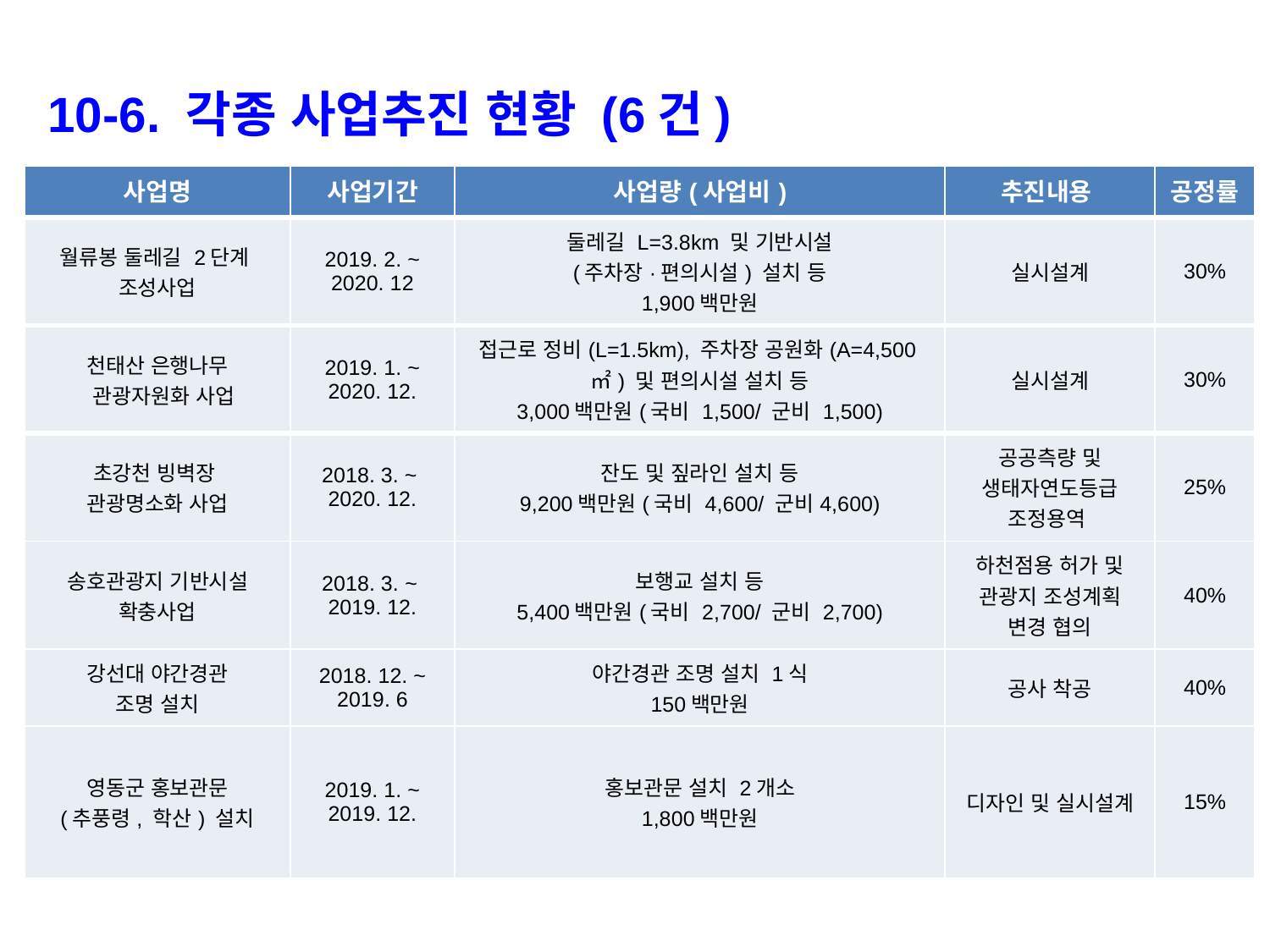

10-6. 각종 사업추진 현황 (6건)
| 사업명 | 사업기간 | 사업량(사업비) | 추진내용 | 공정률 |
| --- | --- | --- | --- | --- |
| 월류봉 둘레길 2단계 조성사업 | 2019. 2. ~ 2020. 12 | 둘레길 L=3.8km 및 기반시설 (주차장·편의시설) 설치 등 1,900백만원 | 실시설계 | 30% |
| 천태산 은행나무 관광자원화 사업 | 2019. 1. ~ 2020. 12. | 접근로 정비(L=1.5km), 주차장 공원화(A=4,500㎡) 및 편의시설 설치 등 3,000백만원(국비 1,500/ 군비 1,500) | 실시설계 | 30% |
| 초강천 빙벽장 관광명소화 사업 | 2018. 3. ~ 2020. 12. | 잔도 및 짚라인 설치 등 9,200백만원(국비 4,600/ 군비4,600) | 공공측량 및 생태자연도등급 조정용역 | 25% |
| 송호관광지 기반시설 확충사업 | 2018. 3. ~ 2019. 12. | 보행교 설치 등 5,400백만원(국비 2,700/ 군비 2,700) | 하천점용 허가 및 관광지 조성계획 변경 협의 | 40% |
| 강선대 야간경관 조명 설치 | 2018. 12. ~ 2019. 6 | 야간경관 조명 설치 1식 150백만원 | 공사 착공 | 40% |
| 영동군 홍보관문 (추풍령, 학산) 설치 | 2019. 1. ~ 2019. 12. | 홍보관문 설치 2개소 1,800백만원 | 디자인 및 실시설계 | 15% |